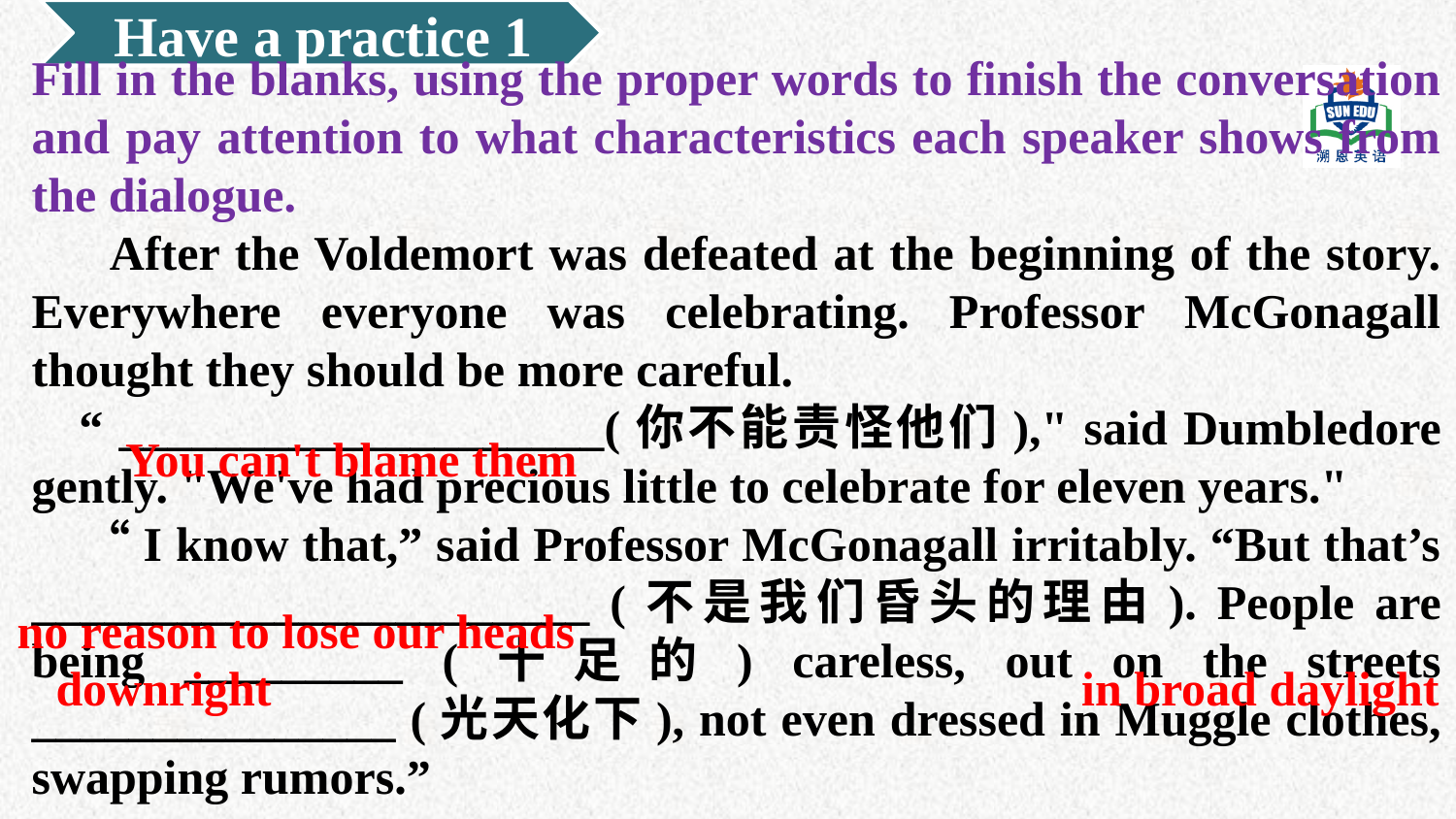

Have a practice 1

Fill in the blanks, using the proper words to finish the conversation and pay attention to what characteristics each speaker shows from the dialogue.
　 After the Voldemort was defeated at the beginning of the story. Everywhere everyone was celebrating. Professor McGonagall thought they should be more careful.
   “ ____________________(你不能责怪他们)," said Dumbledore gently. "We've had precious little to celebrate for eleven years."
　“I know that,” said Professor McGonagall irritably. “But that’s _______________________ (不是我们昏头的理由). People are being _________ (十足的) careless, out on the streets _______________ (光天化下), not even dressed in Muggle clothes, swapping rumors.”
You can't blame them
no reason to lose our heads
downright
in broad daylight